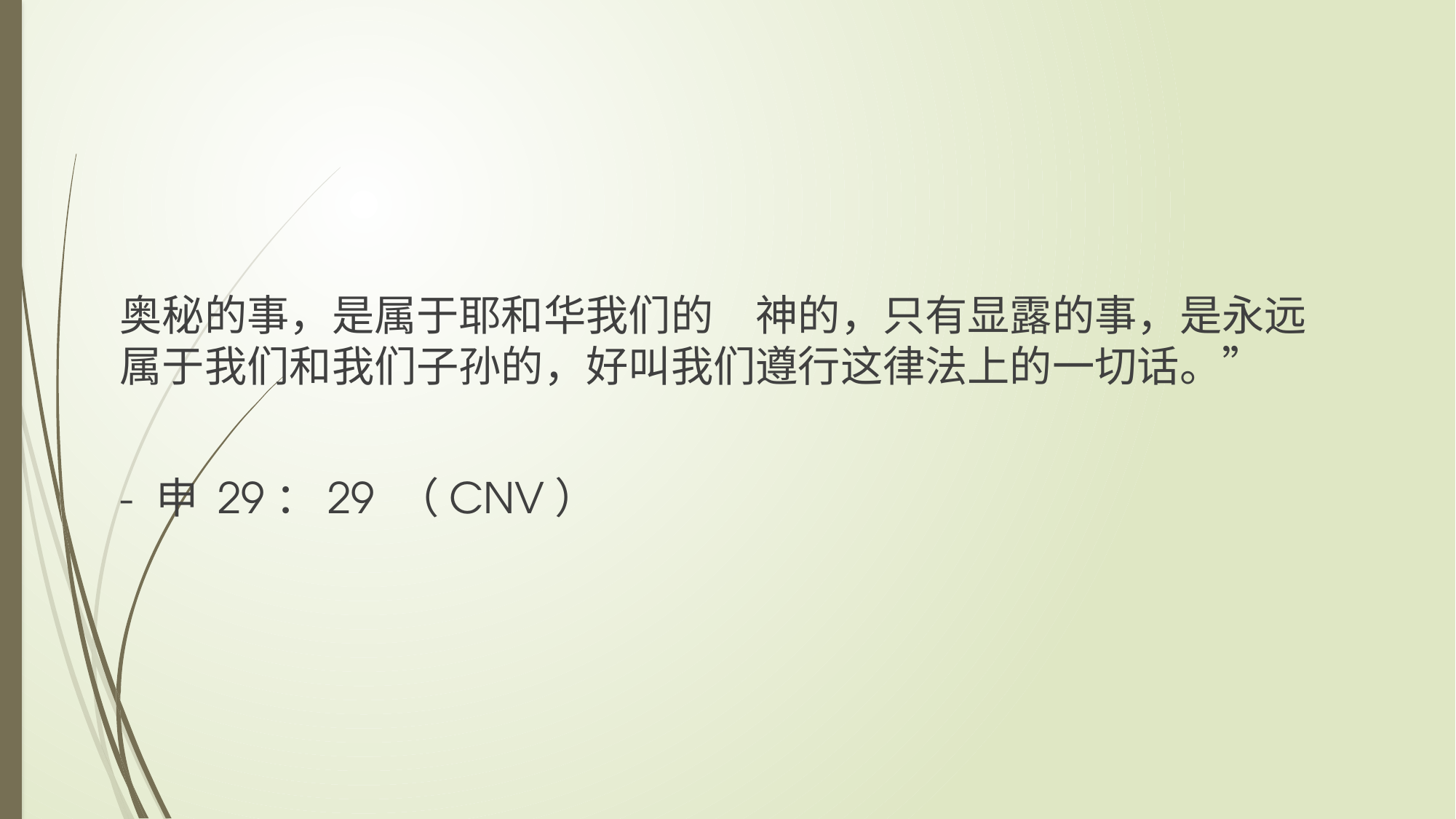

奥秘的事，是属于耶和华我们的　神的，只有显露的事，是永远属于我们和我们子孙的，好叫我们遵行这律法上的一切话。”

- 申 29：29 （CNV）